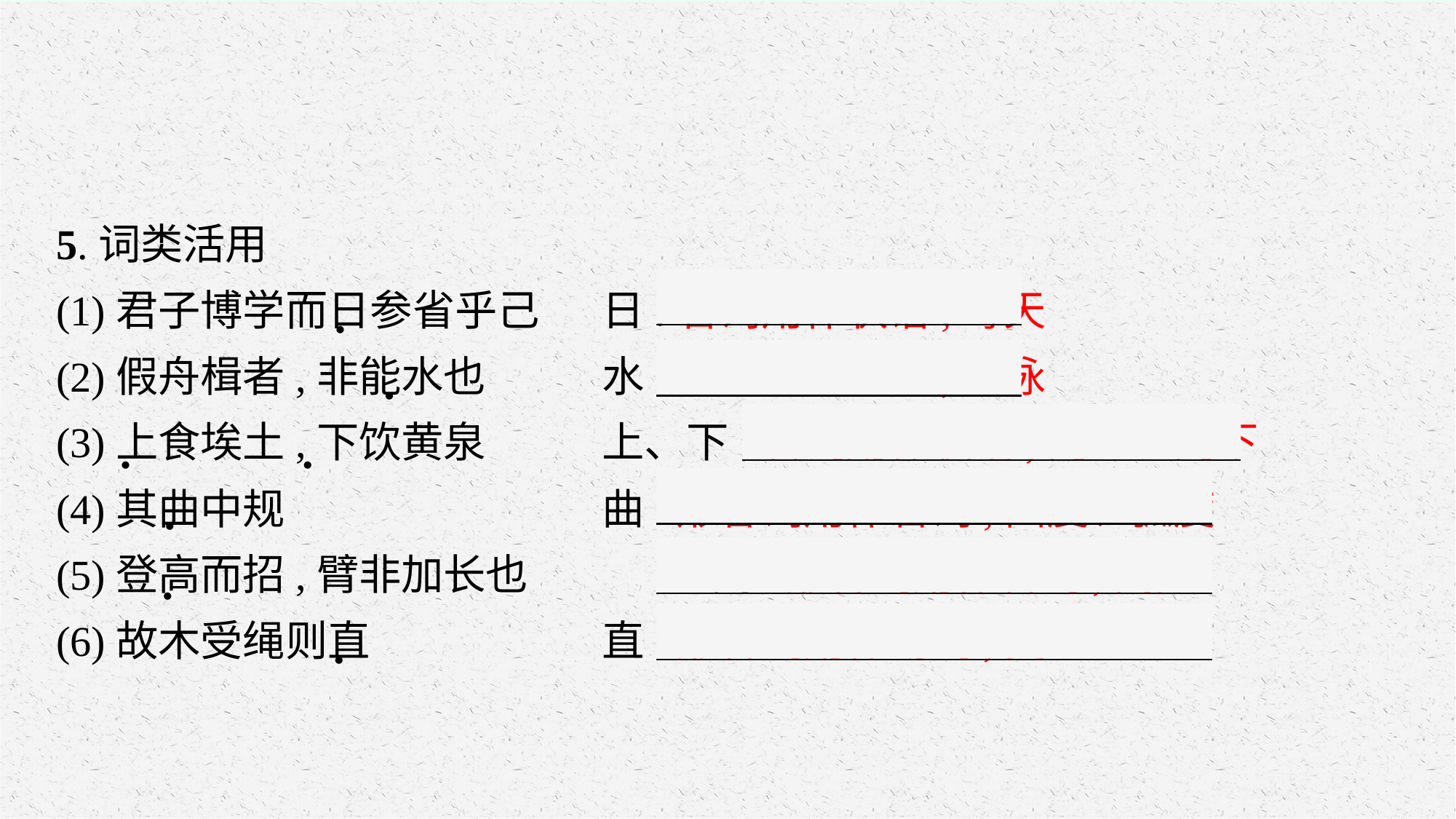

5.词类活用
(1)君子博学而日参省乎己　	日:名词用作状语,每天
(2)假舟楫者,非能水也　		水:名词用作动词,游泳
(3)上食埃土,下饮黄泉　		上、下:名词用作状语,向上、向下
(4)其曲中规　			曲:形容词用作名词,曲度、弧度
(5)登高而招,臂非加长也　		高:形容词用作名词,高处
(6)故木受绳则直　			直:形容词用作动词,变直
·
·
·
·
·
·
·